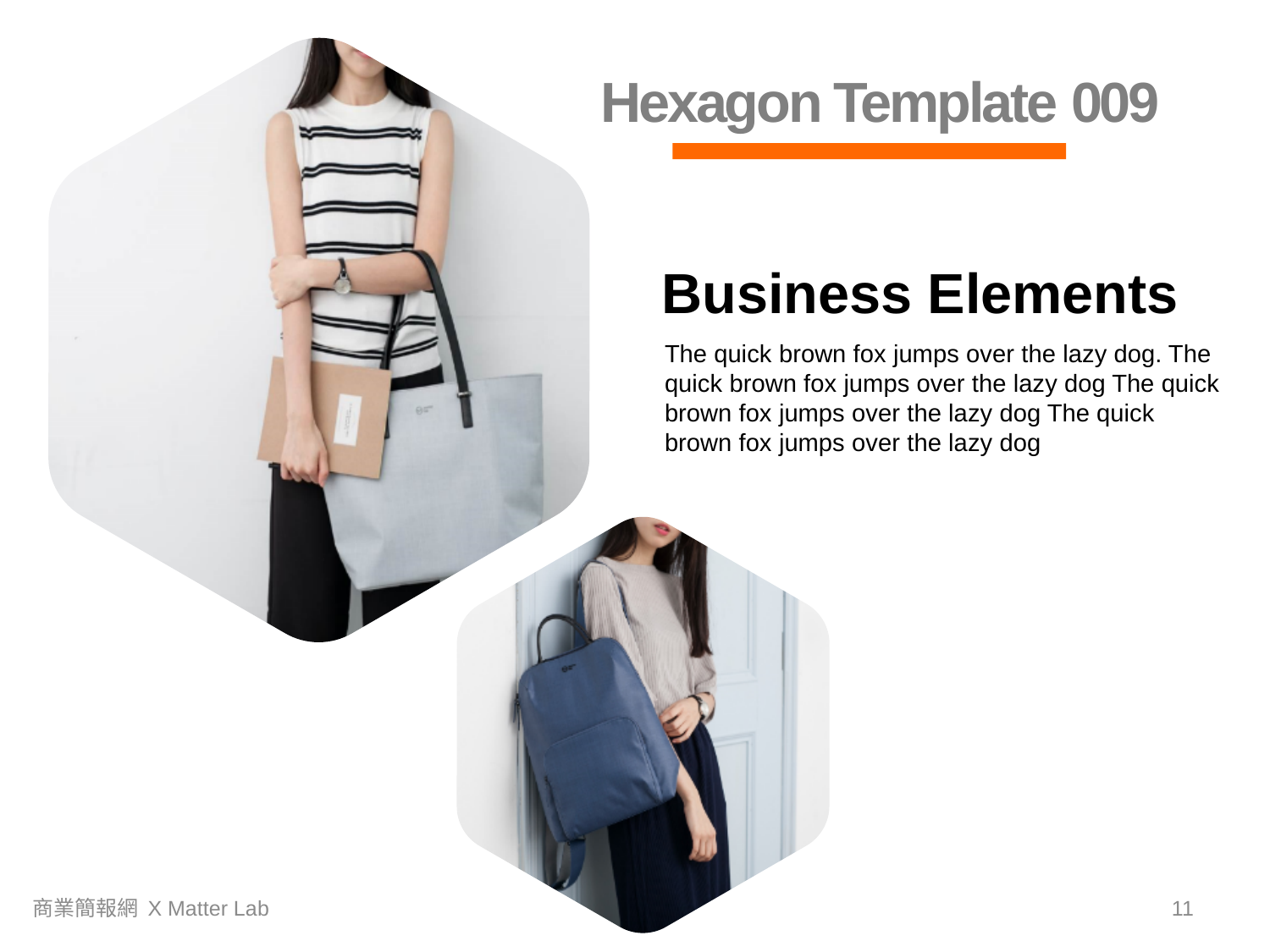

Hexagon Template 009

Business Elements
The quick brown fox jumps over the lazy dog. The quick brown fox jumps over the lazy dog The quick brown fox jumps over the lazy dog The quick brown fox jumps over the lazy dog

商業簡報網 X Matter Lab
11